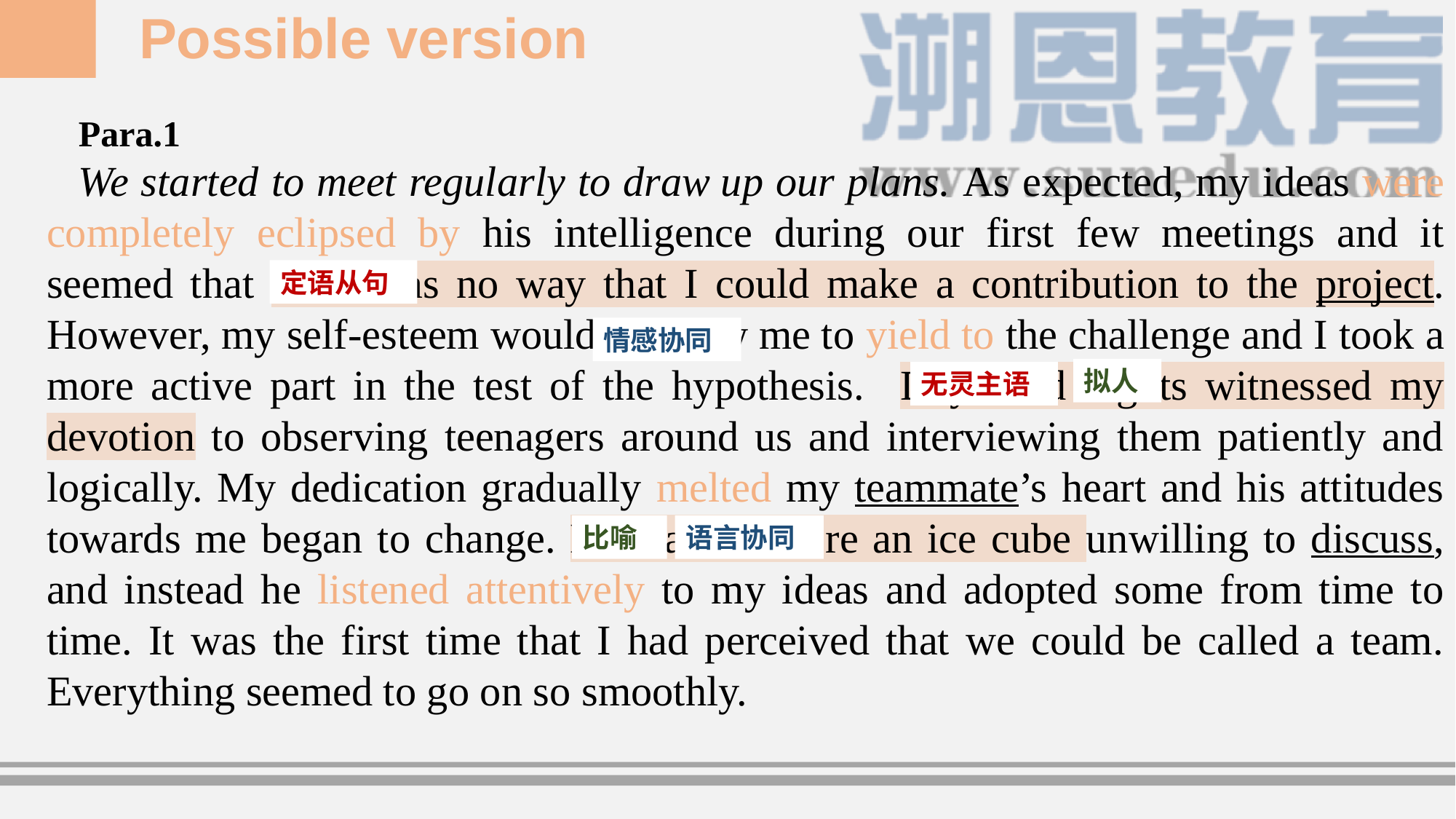

Possible version
Para.1
We started to meet regularly to draw up our plans. As expected, my ideas were completely eclipsed by his intelligence during our first few meetings and it seemed that there was no way that I could make a contribution to the project. However, my self-esteem wouldn’t allow me to yield to the challenge and I took a more active part in the test of the hypothesis.  Days and nights witnessed my devotion to observing teenagers around us and interviewing them patiently and logically. My dedication gradually melted my teammate’s heart and his attitudes towards me began to change. He was no more an ice cube unwilling to discuss, and instead he listened attentively to my ideas and adopted some from time to time. It was the first time that I had perceived that we could be called a team. Everything seemed to go on so smoothly.
定语从句
情感协同
拟人
无灵主语
比喻
语言协同